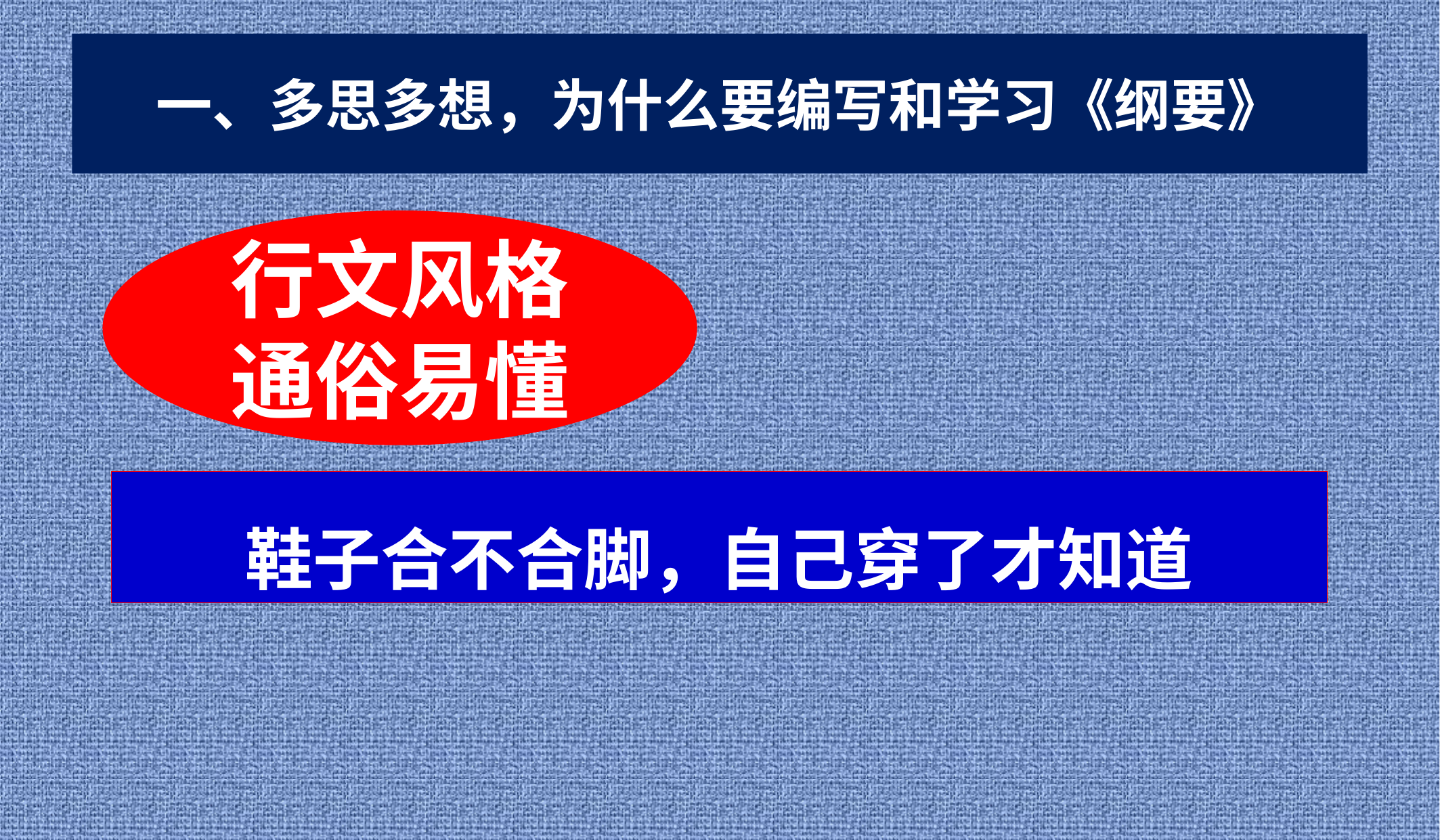

# 一、多思多想，为什么要编写和学习《纲要》
行文风格通俗易懂
鞋子合不合脚，自己穿了才知道